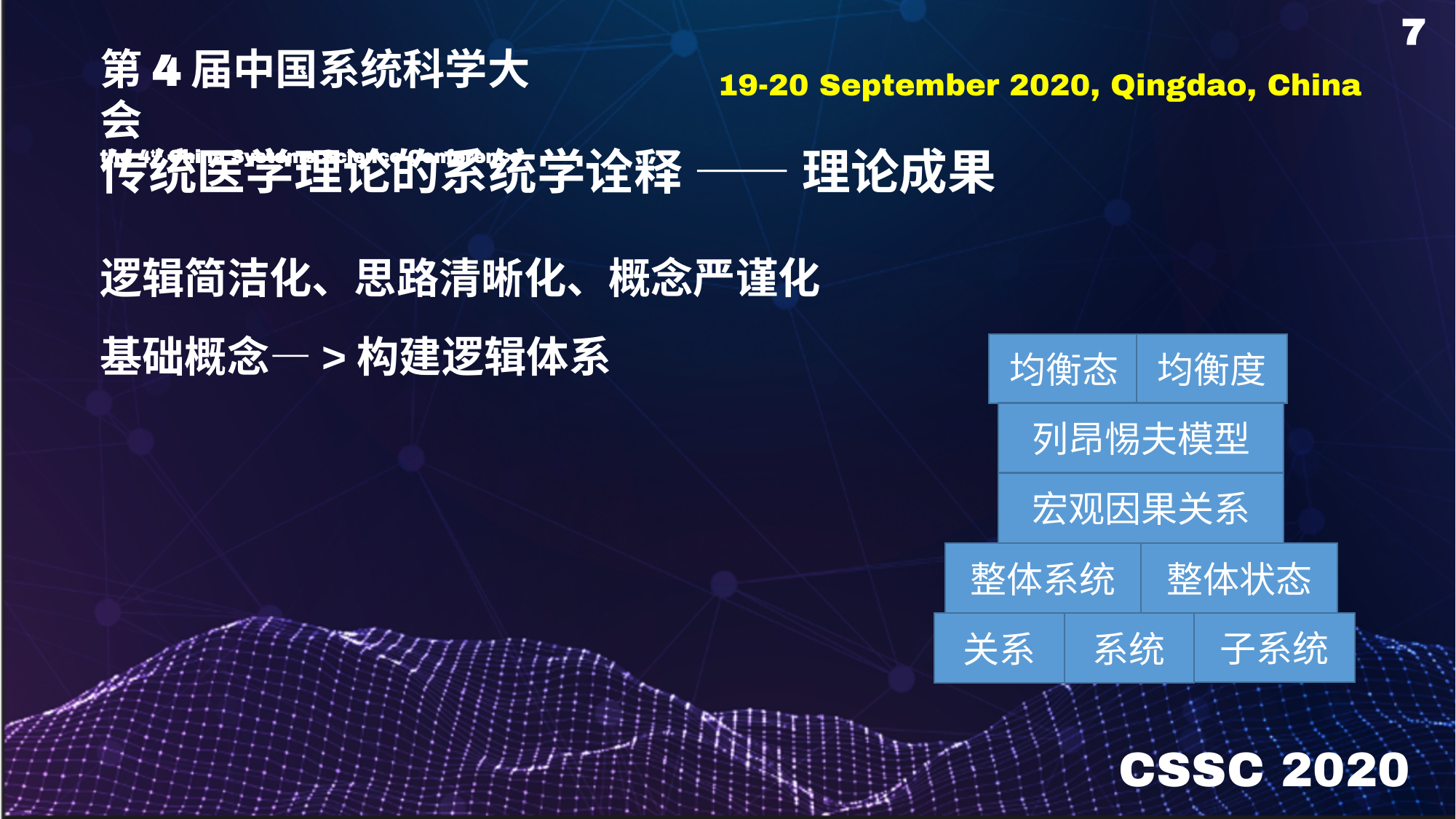

7
第4届中国系统科学大会
the 4th China Systems Science Conference
19-20 September 2020, Qingdao, China
传统医学理论的系统学诠释 —— 理论成果
逻辑简洁化、思路清晰化、概念严谨化
基础概念—>构建逻辑体系
均衡度
均衡态
列昂惕夫模型
宏观因果关系
整体状态
整体系统
子系统
关系
系统
CSSC 2020